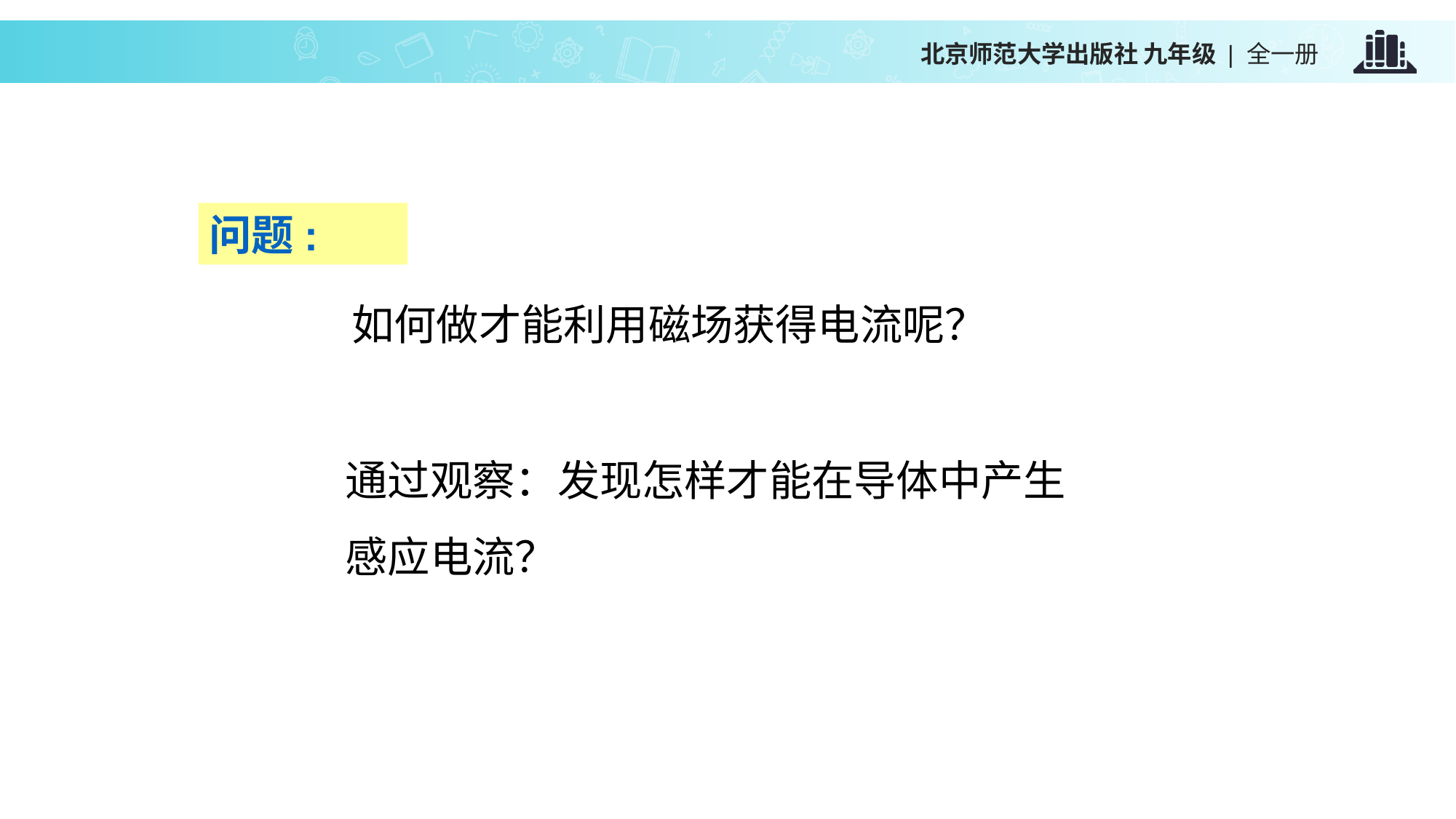

问题:
如何做才能利用磁场获得电流呢？
通过观察：发现怎样才能在导体中产生感应电流？